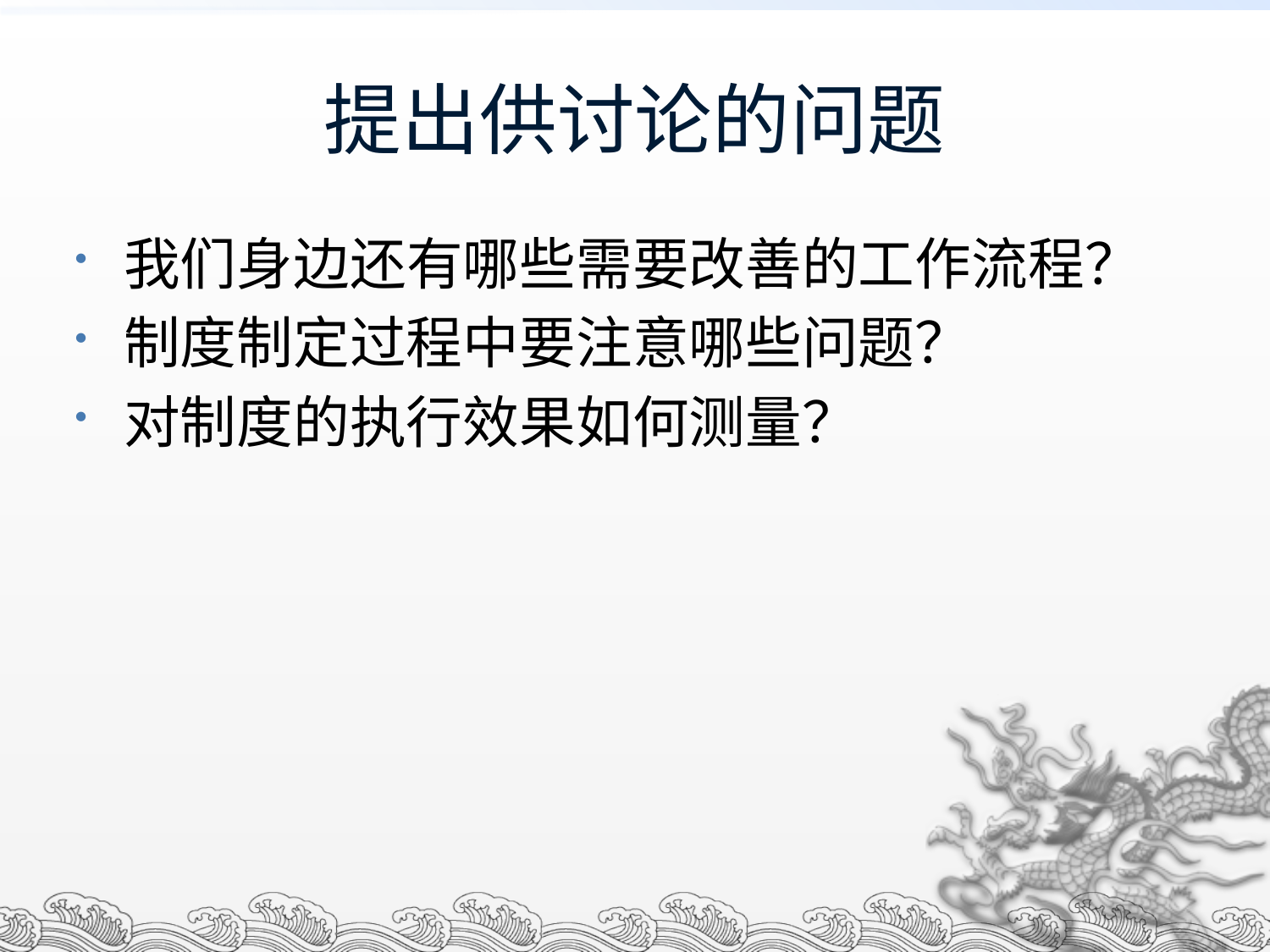

# 提出供讨论的问题
我们身边还有哪些需要改善的工作流程？
制度制定过程中要注意哪些问题？
对制度的执行效果如何测量？